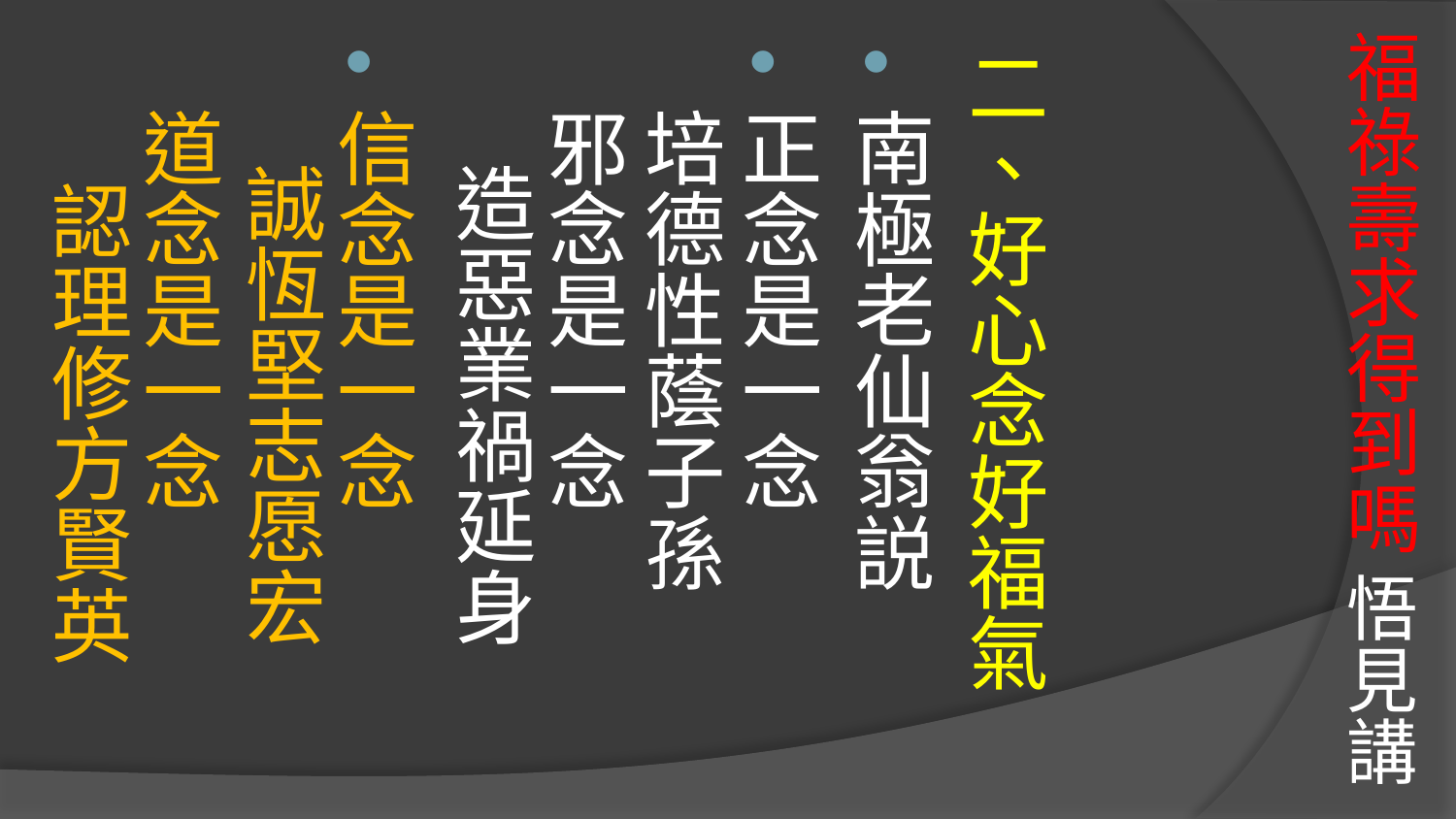

# 福祿壽求得到嗎 悟見講
二、好心念好福氣
南極老仙翁説
正念是一念             培德性蔭子孫
邪念是一念                  造惡業禍延身
信念是一念                  誠恆堅志愿宏
道念是一念                   認理修方賢英